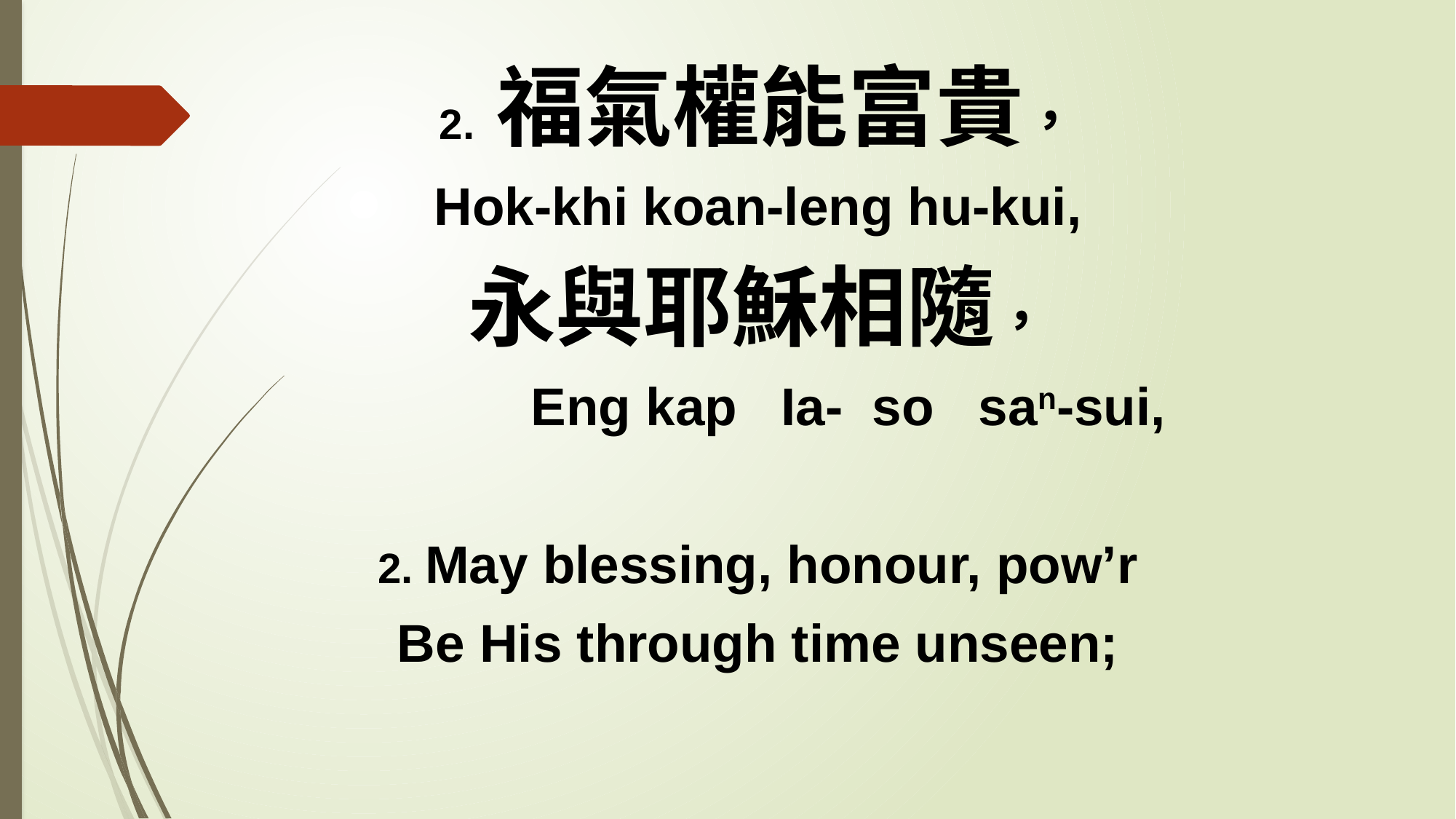

2. 福氣權能富貴，
Hok-khi koan-leng hu-kui,
永與耶穌相隨，
                      Eng kap   Ia-  so   san-sui,

2. May blessing, honour, pow’r
Be His through time unseen;